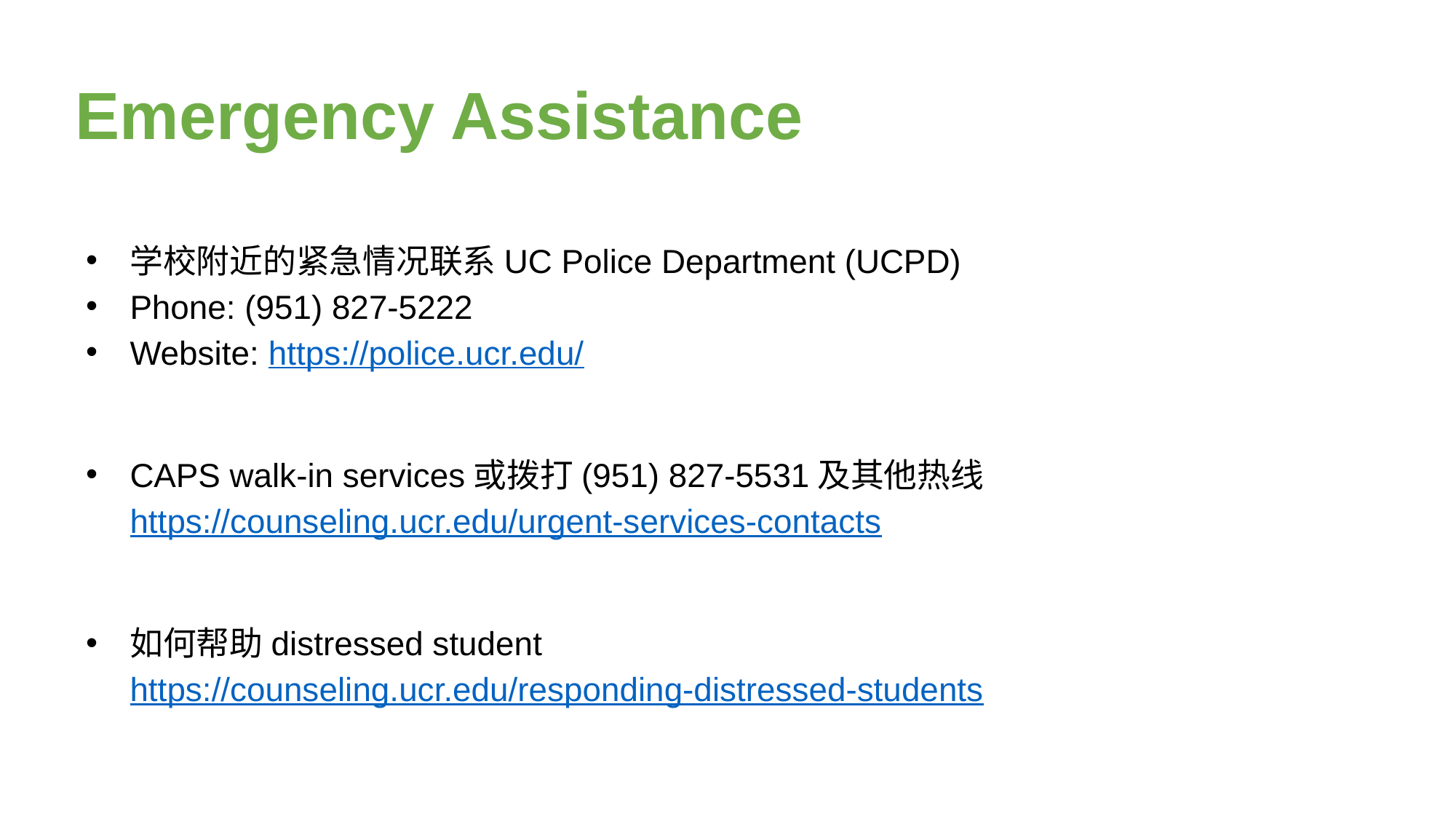

# Emergency Assistance
学校附近的紧急情况联系UC Police Department (UCPD)
Phone: (951) 827-5222
Website: https://police.ucr.edu/

CAPS walk-in services或拨打(951) 827-5531及其他热线https://counseling.ucr.edu/urgent-services-contacts

如何帮助distressed student https://counseling.ucr.edu/responding-distressed-students